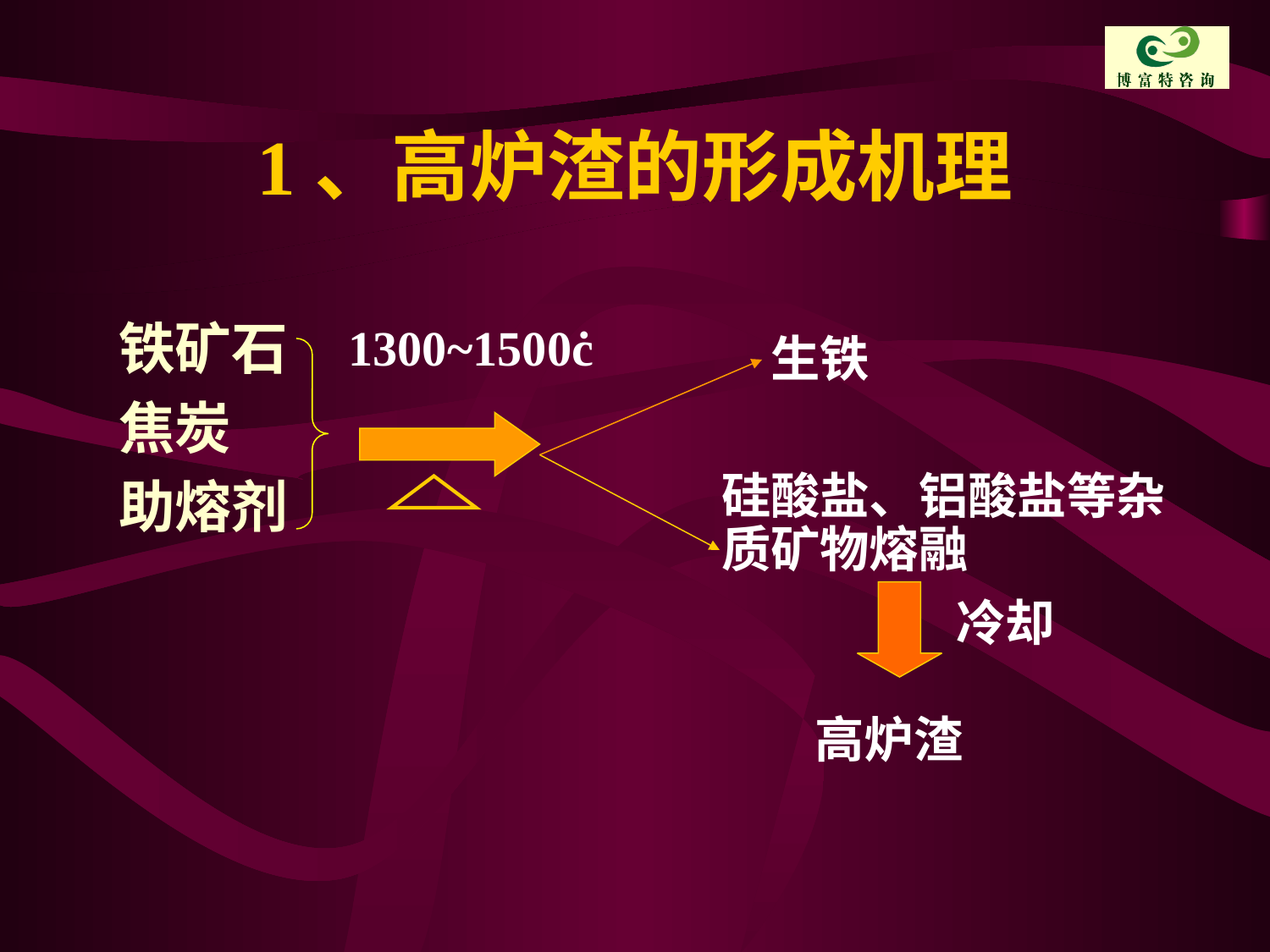

# 1、高炉渣的形成机理
铁矿石
焦炭
助熔剂
1300~1500ċ
生铁

硅酸盐、铝酸盐等杂质矿物熔融

冷却
高炉渣